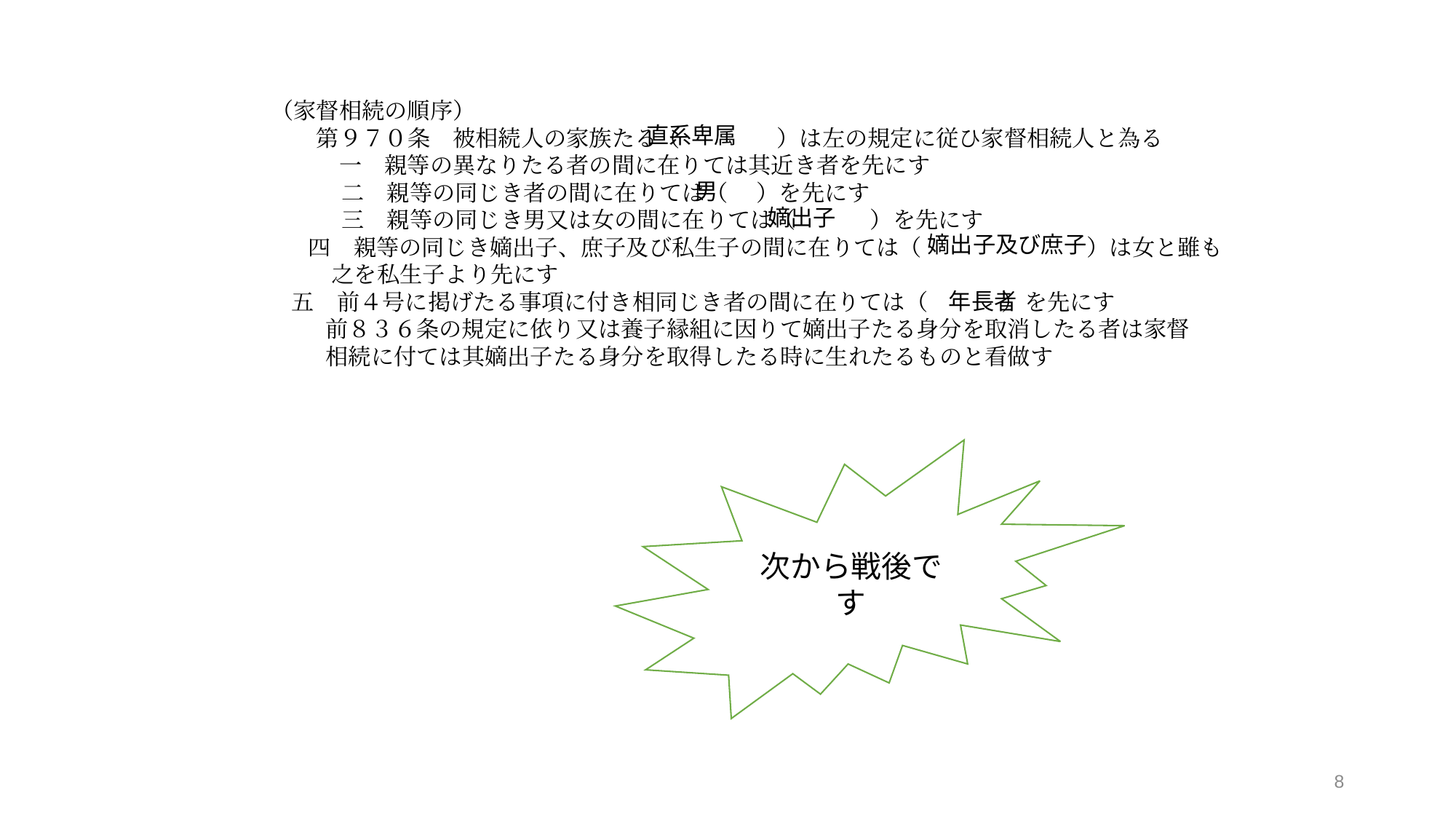

（家督相続の順序）
　　第９７０条　被相続人の家族たる（　　　　 ）は左の規定に従ひ家督相続人と為る
　　　一　親等の異なりたる者の間に在りては其近き者を先にす
　二　親等の同じき者の間に在りては（　 ）を先にす
　三　親等の同じき男又は女の間に在りては（　　　 ）を先にす
　四　親等の同じき嫡出子、庶子及び私生子の間に在りては（　　　　 　　　）は女と雖も
       之を私生子より先にす
　五　前４号に掲げたる事項に付き相同じき者の間に在りては（　　　 ）を先にす
　   前８３６条の規定に依り又は養子縁組に因りて嫡出子たる身分を取消したる者は家督
      相続に付ては其嫡出子たる身分を取得したる時に生れたるものと看做す

直系卑属
男
嫡出子
嫡出子及び庶子
年長者
次から戦後です
8